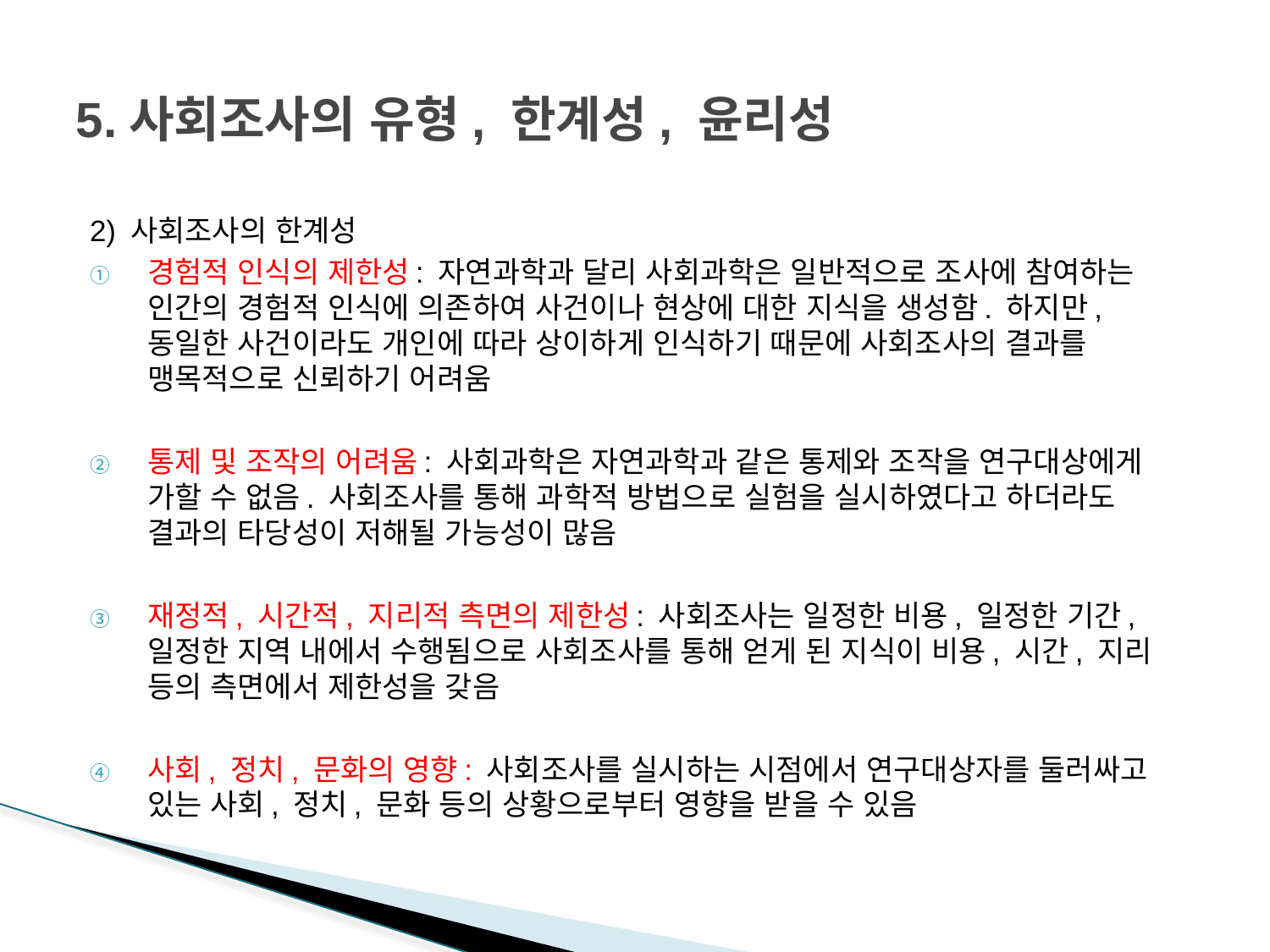

# 5.사회조사의 유형, 한계성, 윤리성
2) 사회조사의 한계성
경험적 인식의 제한성: 자연과학과 달리 사회과학은 일반적으로 조사에 참여하는 인간의 경험적 인식에 의존하여 사건이나 현상에 대한 지식을 생성함. 하지만, 동일한 사건이라도 개인에 따라 상이하게 인식하기 때문에 사회조사의 결과를 맹목적으로 신뢰하기 어려움

통제 및 조작의 어려움: 사회과학은 자연과학과 같은 통제와 조작을 연구대상에게 가할 수 없음. 사회조사를 통해 과학적 방법으로 실험을 실시하였다고 하더라도 결과의 타당성이 저해될 가능성이 많음

재정적, 시간적, 지리적 측면의 제한성: 사회조사는 일정한 비용, 일정한 기간, 일정한 지역 내에서 수행됨으로 사회조사를 통해 얻게 된 지식이 비용, 시간, 지리 등의 측면에서 제한성을 갖음

사회, 정치, 문화의 영향: 사회조사를 실시하는 시점에서 연구대상자를 둘러싸고 있는 사회, 정치, 문화 등의 상황으로부터 영향을 받을 수 있음